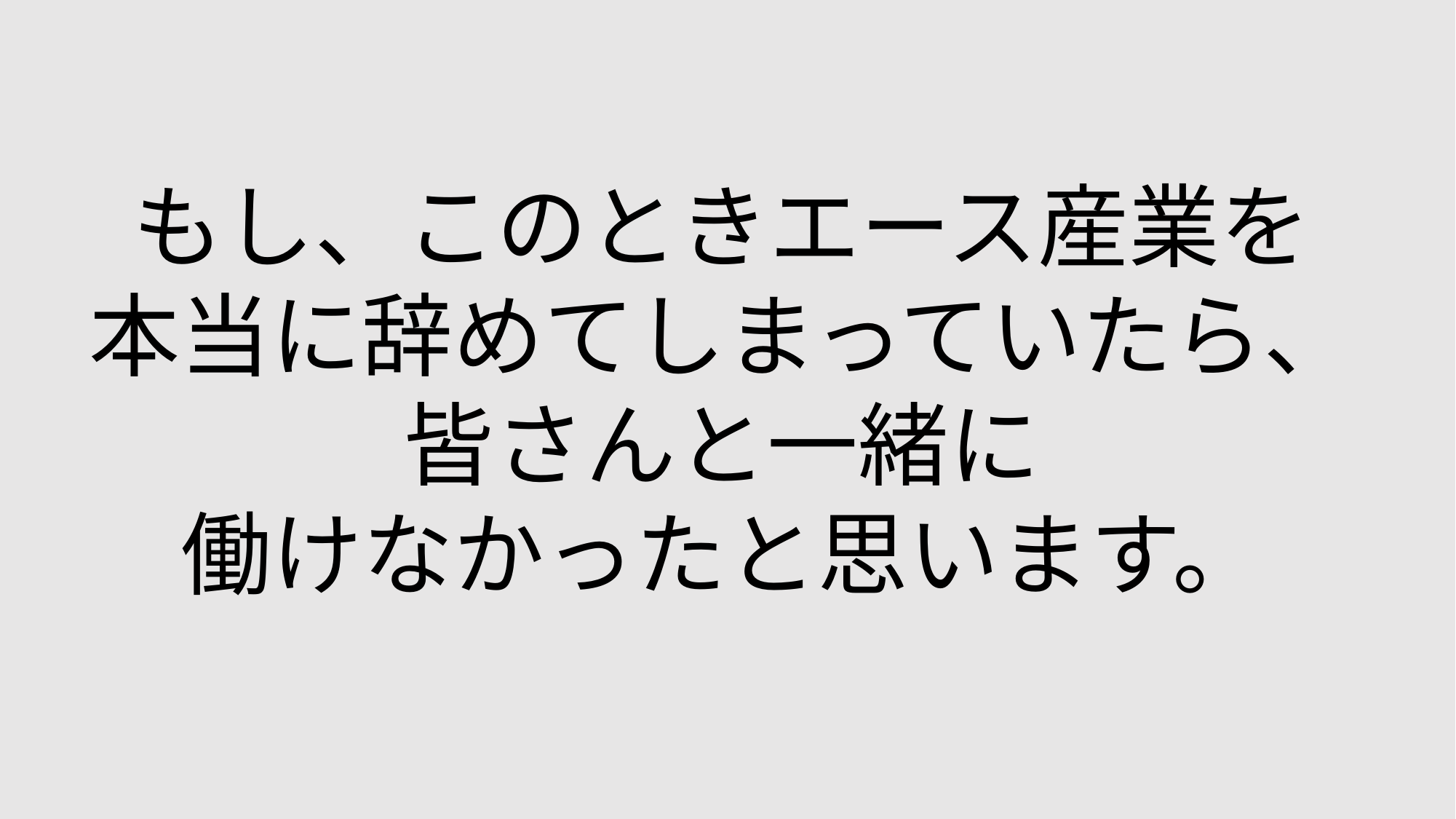

もし、このときエース産業を
本当に辞めてしまっていたら、
皆さんと一緒に
働けなかったと思います。